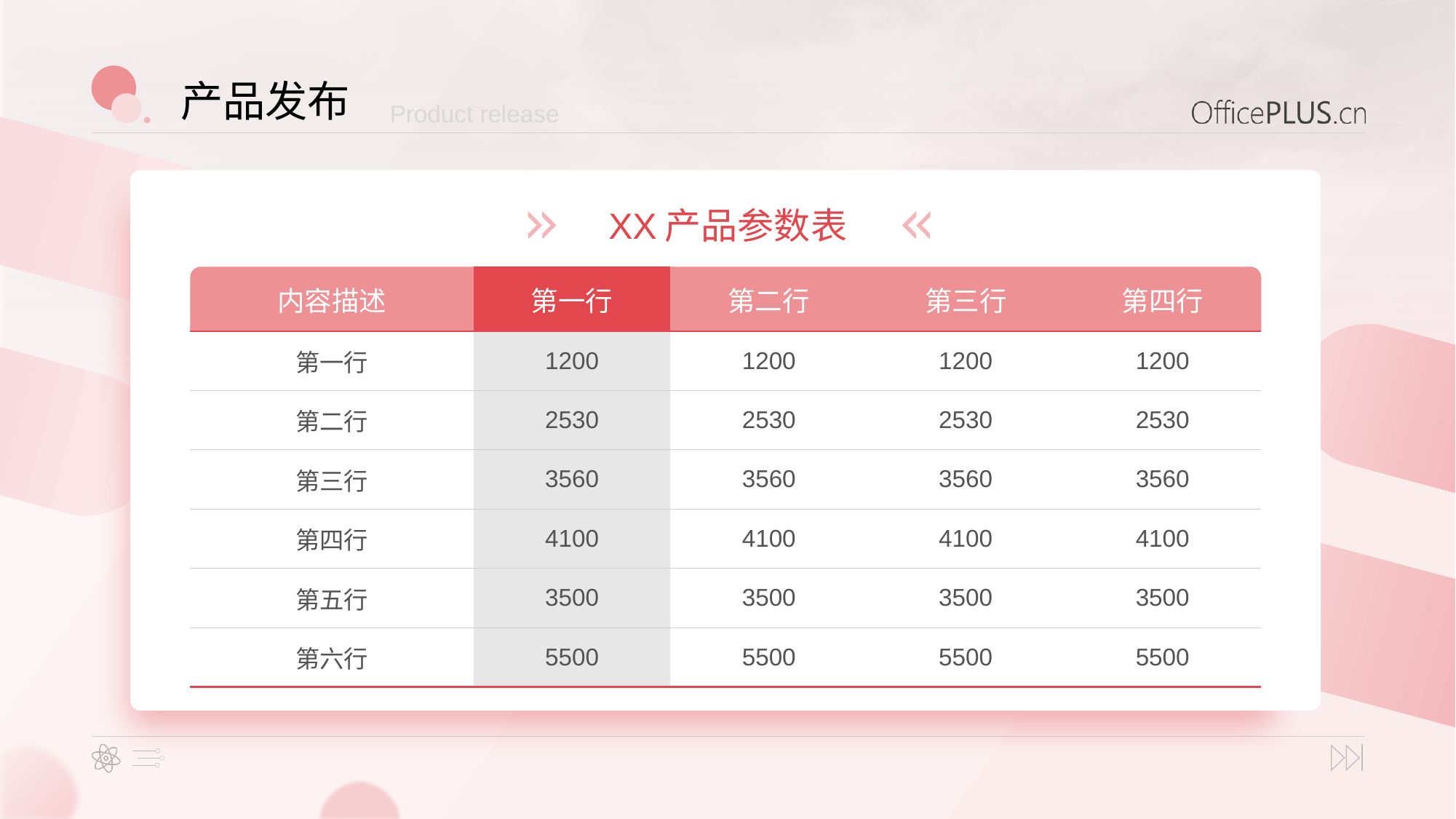

产品发布
Product release

XX产品参数表

| 内容描述 | 第一行 | 第二行 | 第三行 | 第四行 |
| --- | --- | --- | --- | --- |
| 第一行 | 1200 | 1200 | 1200 | 1200 |
| 第二行 | 2530 | 2530 | 2530 | 2530 |
| 第三行 | 3560 | 3560 | 3560 | 3560 |
| 第四行 | 4100 | 4100 | 4100 | 4100 |
| 第五行 | 3500 | 3500 | 3500 | 3500 |
| 第六行 | 5500 | 5500 | 5500 | 5500 |